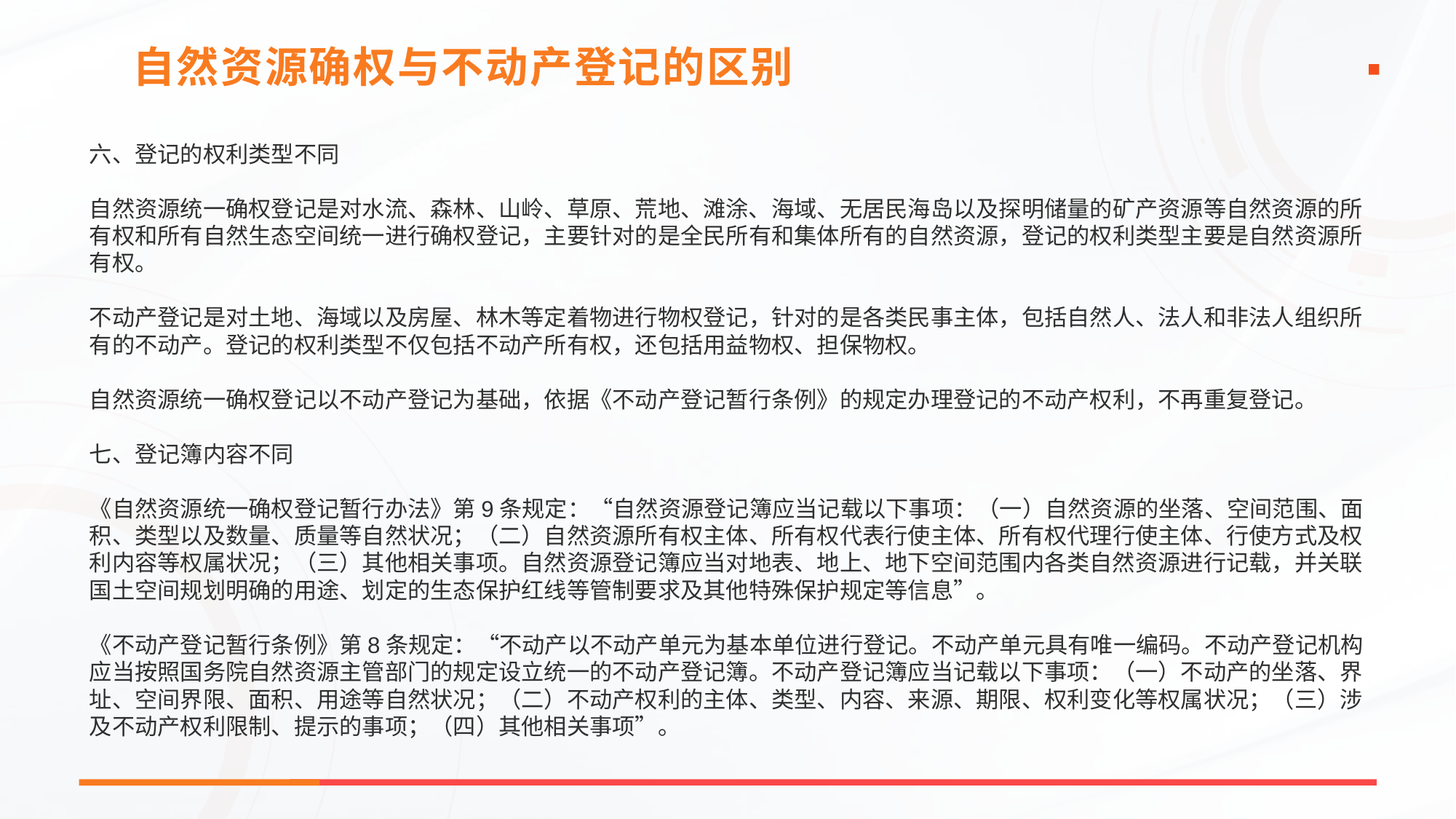

自然资源确权与不动产登记的区别
六、登记的权利类型不同

自然资源统一确权登记是对水流、森林、山岭、草原、荒地、滩涂、海域、无居民海岛以及探明储量的矿产资源等自然资源的所有权和所有自然生态空间统一进行确权登记，主要针对的是全民所有和集体所有的自然资源，登记的权利类型主要是自然资源所有权。

不动产登记是对土地、海域以及房屋、林木等定着物进行物权登记，针对的是各类民事主体，包括自然人、法人和非法人组织所有的不动产。登记的权利类型不仅包括不动产所有权，还包括用益物权、担保物权。

自然资源统一确权登记以不动产登记为基础，依据《不动产登记暂行条例》的规定办理登记的不动产权利，不再重复登记。

七、登记簿内容不同

《自然资源统一确权登记暂行办法》第9条规定：“自然资源登记簿应当记载以下事项：（一）自然资源的坐落、空间范围、面积、类型以及数量、质量等自然状况；（二）自然资源所有权主体、所有权代表行使主体、所有权代理行使主体、行使方式及权利内容等权属状况；（三）其他相关事项。自然资源登记簿应当对地表、地上、地下空间范围内各类自然资源进行记载，并关联国土空间规划明确的用途、划定的生态保护红线等管制要求及其他特殊保护规定等信息”。

《不动产登记暂行条例》第8条规定：“不动产以不动产单元为基本单位进行登记。不动产单元具有唯一编码。不动产登记机构应当按照国务院自然资源主管部门的规定设立统一的不动产登记簿。不动产登记簿应当记载以下事项：（一）不动产的坐落、界址、空间界限、面积、用途等自然状况；（二）不动产权利的主体、类型、内容、来源、期限、权利变化等权属状况；（三）涉及不动产权利限制、提示的事项；（四）其他相关事项”。